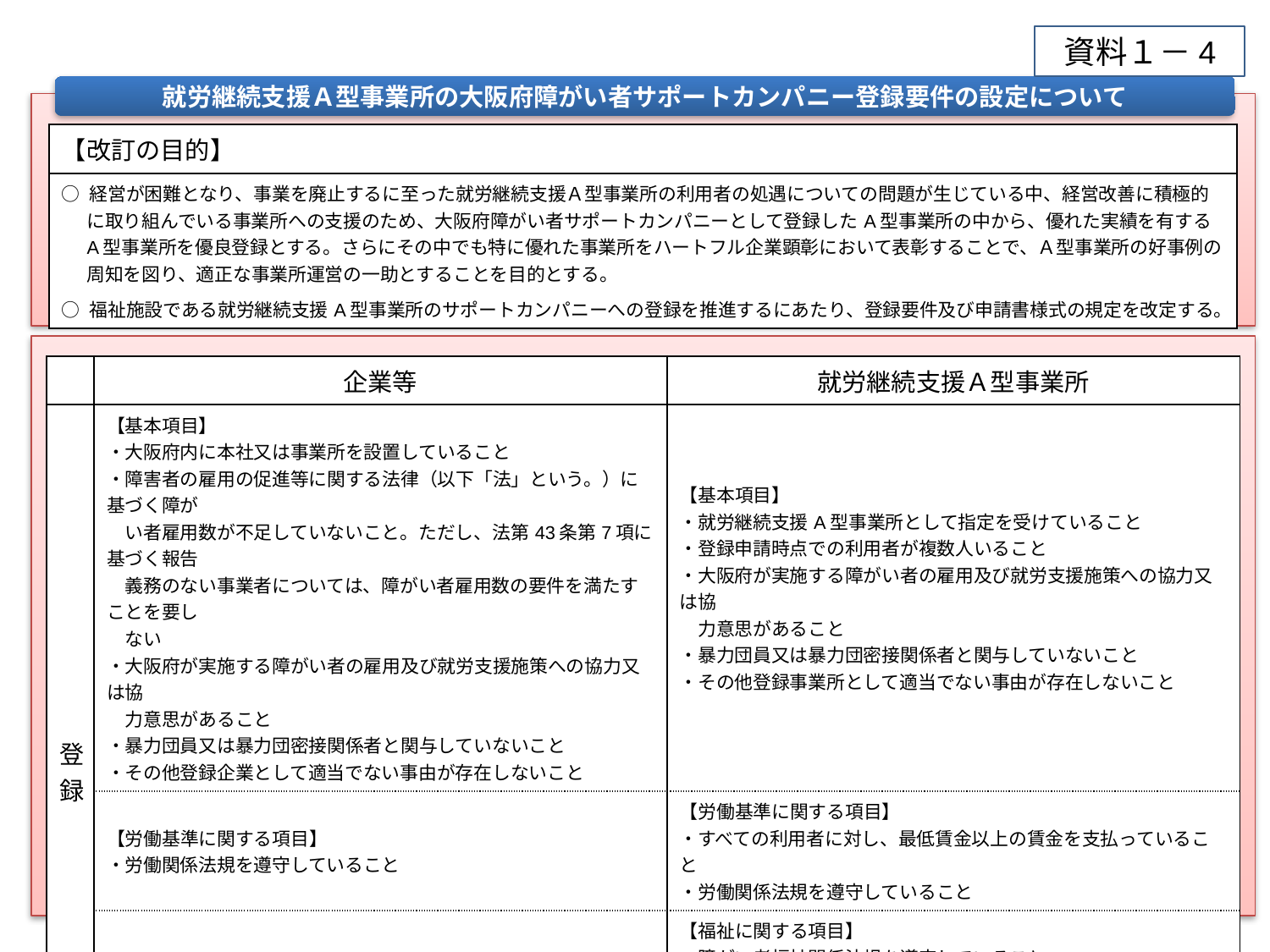

資料１－4
就労継続支援Ａ型事業所の大阪府障がい者サポートカンパニー登録要件の設定について

| 【改訂の目的】 |
| --- |
| ○ 経営が困難となり、事業を廃止するに至った就労継続支援Ａ型事業所の利用者の処遇についての問題が生じている中、経営改善に積極的に取り組んでいる事業所への支援のため、大阪府障がい者サポートカンパニーとして登録したA型事業所の中から、優れた実績を有するA型事業所を優良登録とする。さらにその中でも特に優れた事業所をハートフル企業顕彰において表彰することで、Ａ型事業所の好事例の周知を図り、適正な事業所運営の一助とすることを目的とする。 ○ 福祉施設である就労継続支援A型事業所のサポートカンパニーへの登録を推進するにあたり、登録要件及び申請書様式の規定を改定する。 |

|  | 企業等 | 就労継続支援Ａ型事業所 |
| --- | --- | --- |
| 登録 | 【基本項目】 ・大阪府内に本社又は事業所を設置していること ・障害者の雇用の促進等に関する法律（以下「法」という。）に基づく障が 　い者雇用数が不足していないこと。ただし、法第43条第7項に基づく報告 　義務のない事業者については、障がい者雇用数の要件を満たすことを要し 　ない ・大阪府が実施する障がい者の雇用及び就労支援施策への協力又は協 　力意思があること ・暴力団員又は暴力団密接関係者と関与していないこと ・その他登録企業として適当でない事由が存在しないこと | 【基本項目】 ・就労継続支援A型事業所として指定を受けていること ・登録申請時点での利用者が複数人いること ・大阪府が実施する障がい者の雇用及び就労支援施策への協力又は協 　力意思があること ・暴力団員又は暴力団密接関係者と関与していないこと ・その他登録事業所として適当でない事由が存在しないこと |
|  | 【労働基準に関する項目】 ・労働関係法規を遵守していること | 【労働基準に関する項目】 ・すべての利用者に対し、最低賃金以上の賃金を支払っていること ・労働関係法規を遵守していること |
|  | 【福祉に関する項目】 ・障がい者福祉関係法規を遵守していること | 【福祉に関する項目】 ・障がい者福祉関係法規を遵守していること ・大阪府が実施する「就労人数調査」を提出していること ・指導権限を有する府又は市町村から、虐待等を理由とする指導（総合 　支援法第49条及び第50条に規定する勧告、命令、指定の取消）を受 　けていないこと（経営改善計画の提出や軽微な指導は除く） |